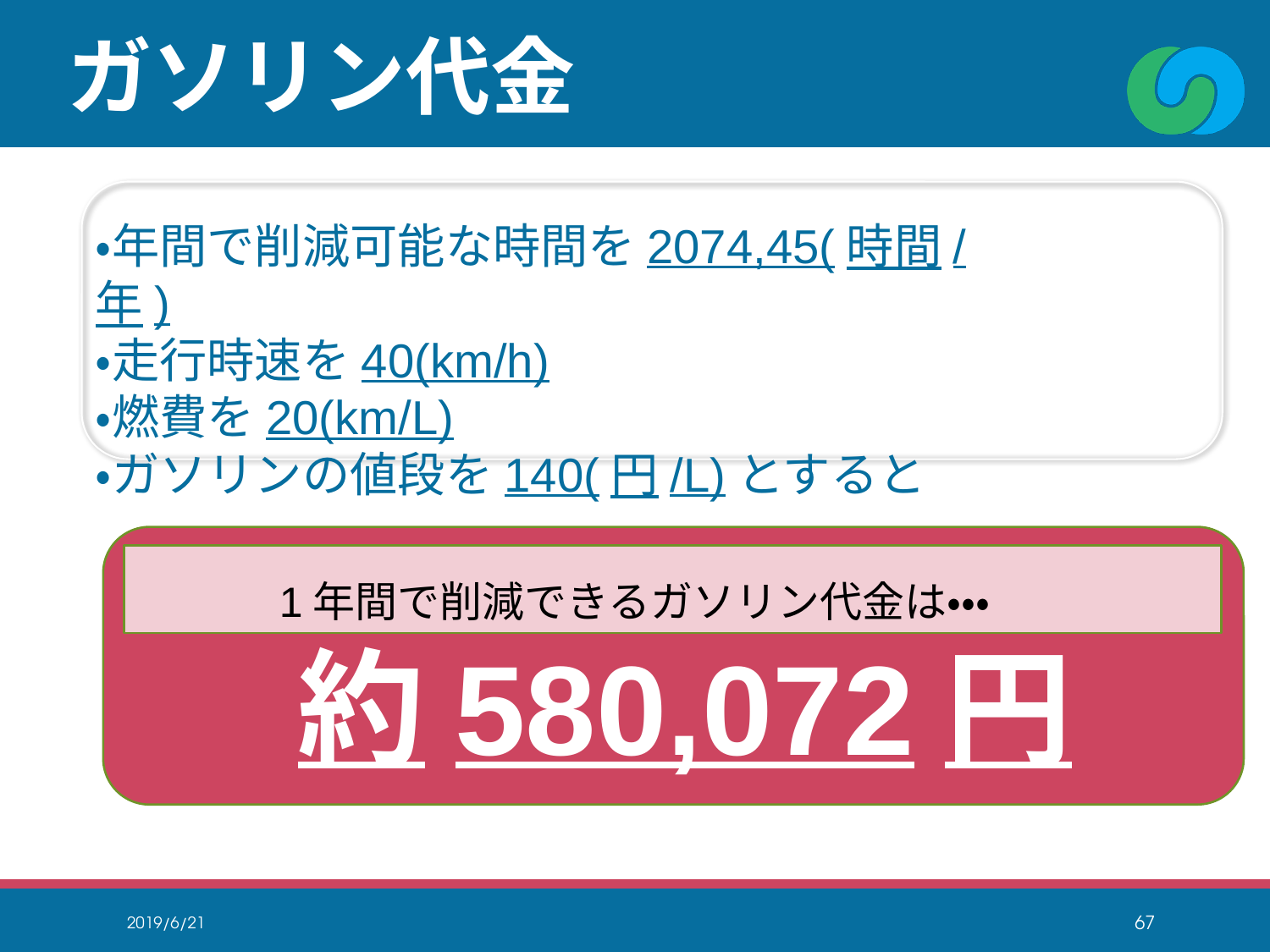

ガソリン代金

・年間で削減可能な時間を2074,45(時間/年)
・走行時速を40(km/h)
・燃費を20(km/L)
・ガソリンの値段を140(円/L)とすると

1年間で削減できるガソリン代金は・・・
# 約580,072円
2019/6/21
67